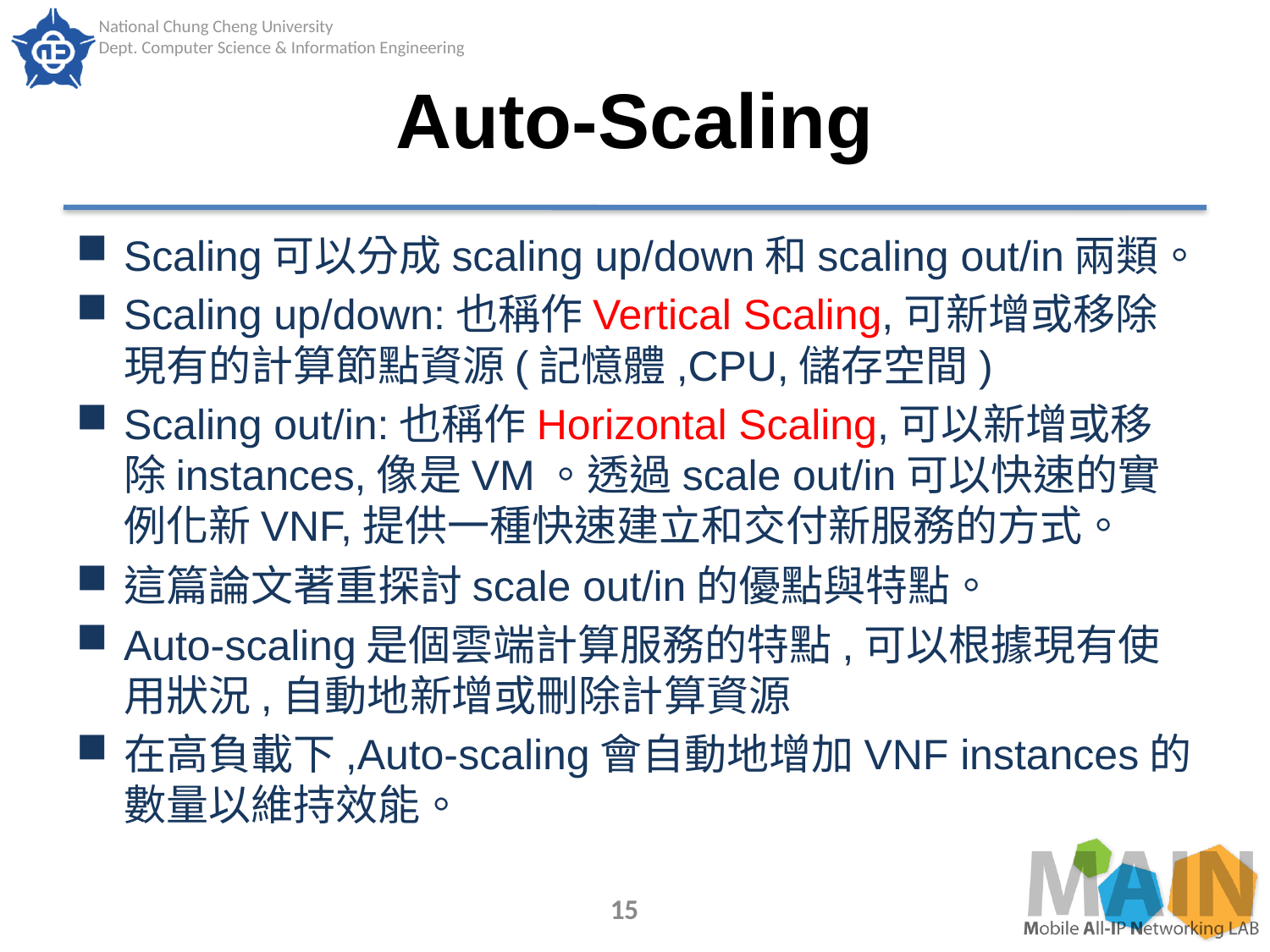

# Auto-Scaling
Scaling可以分成scaling up/down和scaling out/in兩類。
Scaling up/down:也稱作Vertical Scaling,可新增或移除現有的計算節點資源(記憶體,CPU,儲存空間)
Scaling out/in:也稱作Horizontal Scaling,可以新增或移除instances,像是VM。透過scale out/in可以快速的實例化新VNF,提供一種快速建立和交付新服務的方式。
這篇論文著重探討scale out/in的優點與特點。
Auto-scaling是個雲端計算服務的特點,可以根據現有使用狀況,自動地新增或刪除計算資源
在高負載下,Auto-scaling會自動地增加VNF instances的數量以維持效能。
15